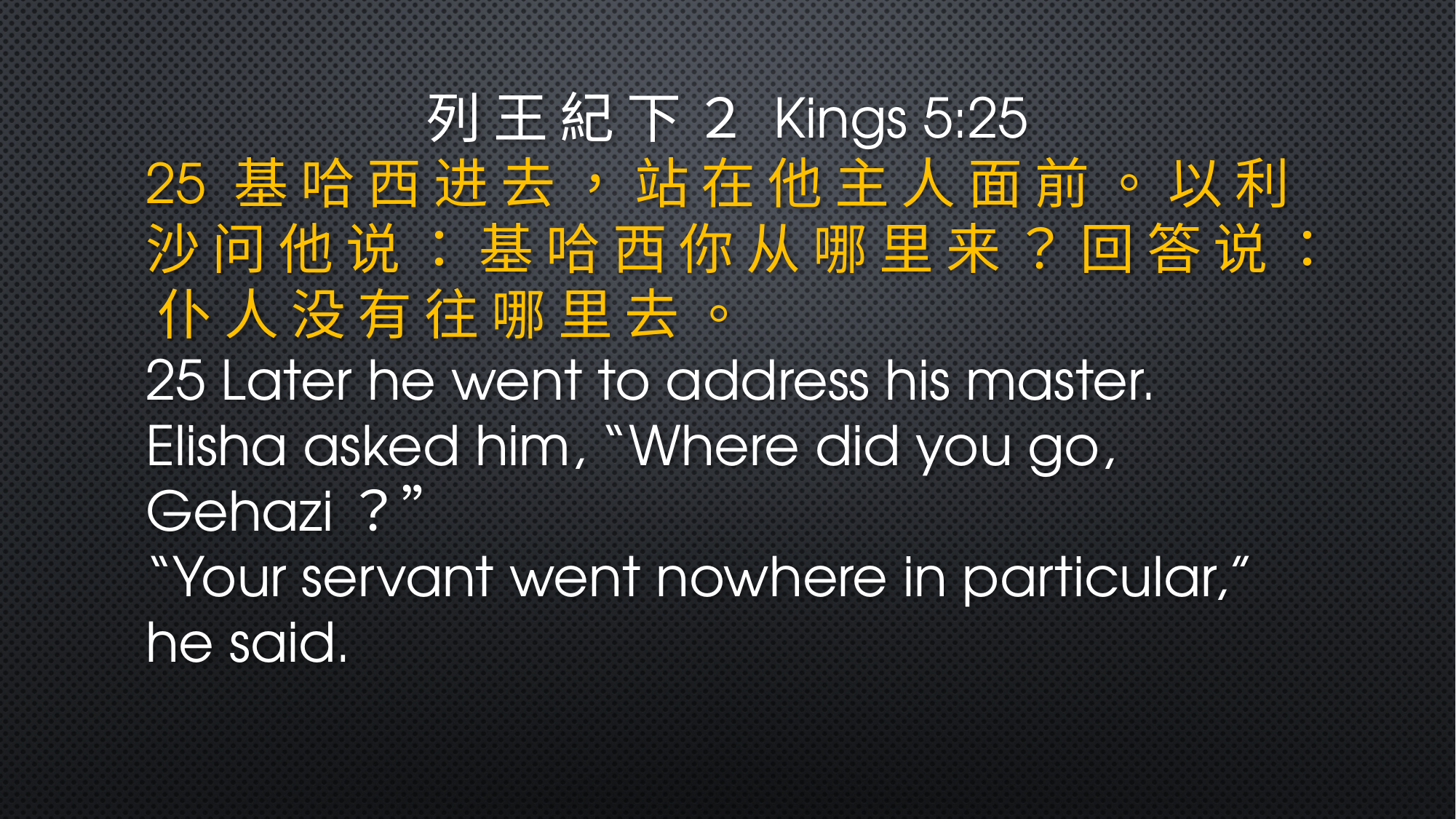

列 王 紀 下 ２ Kings 5:25
25 基 哈 西 进 去 ， 站 在 他 主 人 面 前 。 以 利 沙 问 他 说 ： 基 哈 西 你 从 哪 里 来 ？ 回 答 说 ： 仆 人 没 有 往 哪 里 去 。
25 Later he went to address his master. Elisha asked him, “Where did you go, Gehazi？”
“Your servant went nowhere in particular,” he said.